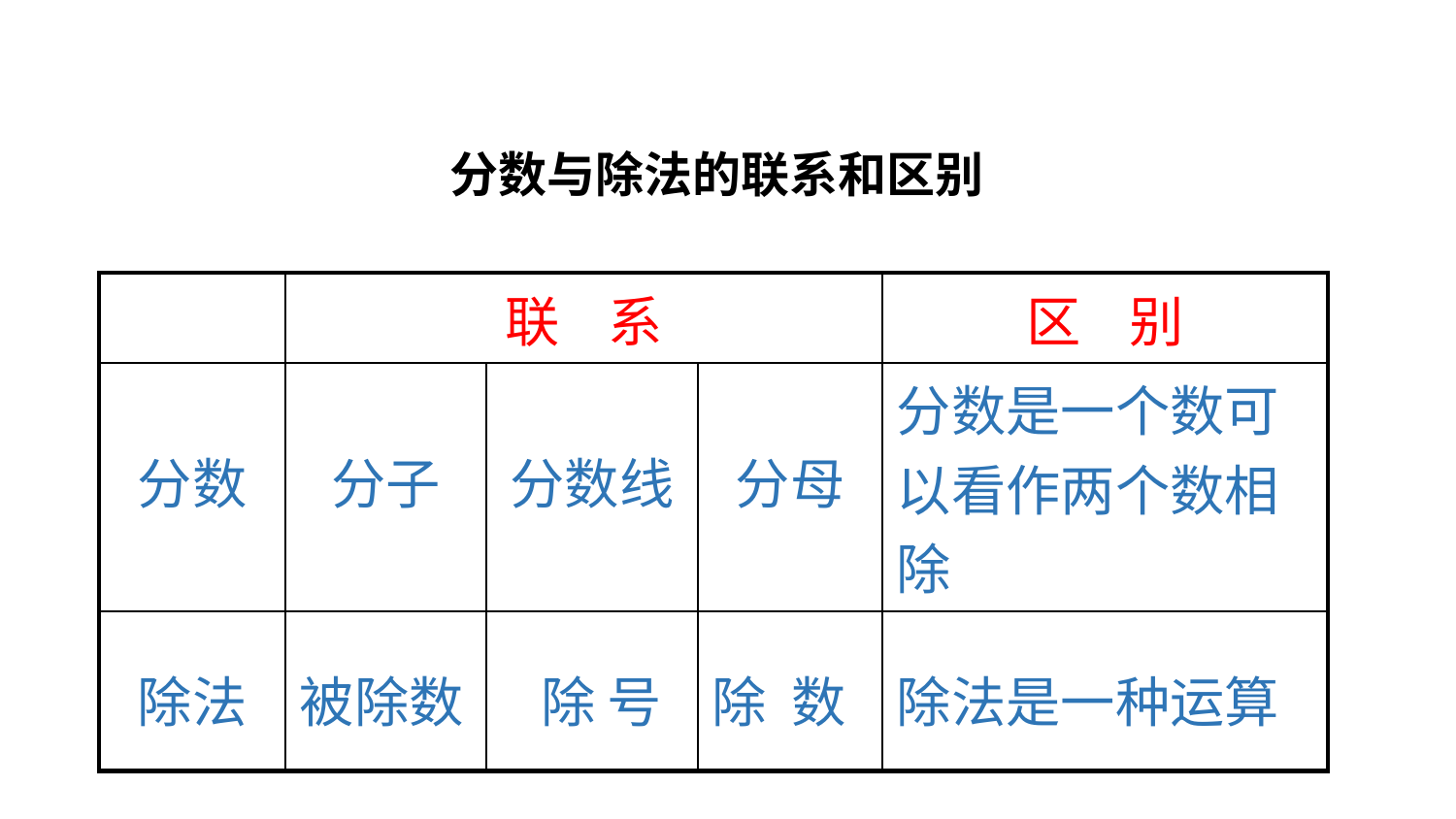

分数与除法的联系和区别
|  | 联 系 |  |  | 区 别 |
| --- | --- | --- | --- | --- |
| 分数 | 分子 | 分数线 | 分母 | 分数是一个数可以看作两个数相除 |
| 除法 | 被除数 | 除 号 | 除 数 | 除法是一种运算 |